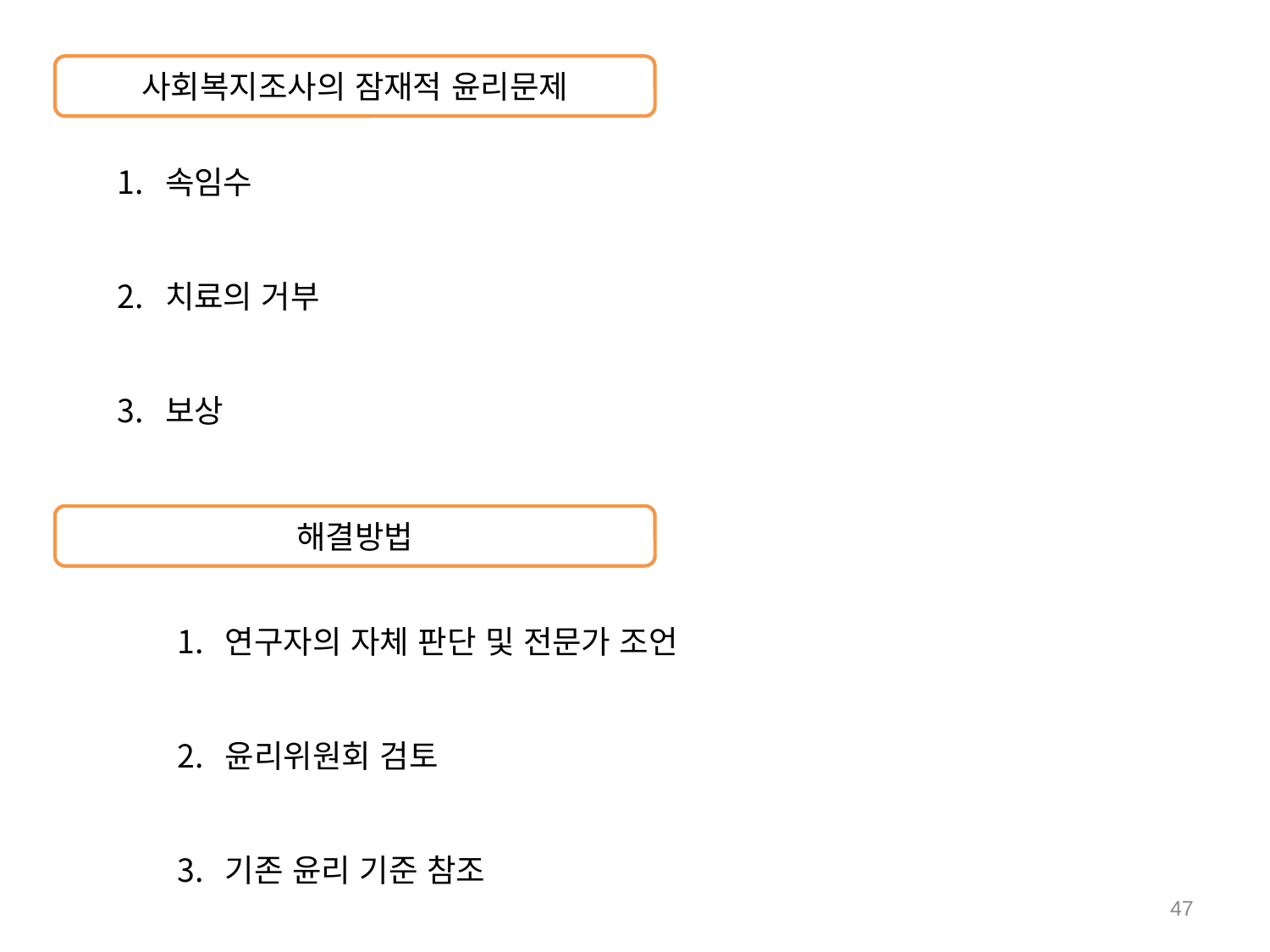

사회복지조사의 잠재적 윤리문제
속임수

치료의 거부

보상
해결방법
연구자의 자체 판단 및 전문가 조언

윤리위원회 검토

기존 윤리 기준 참조
47